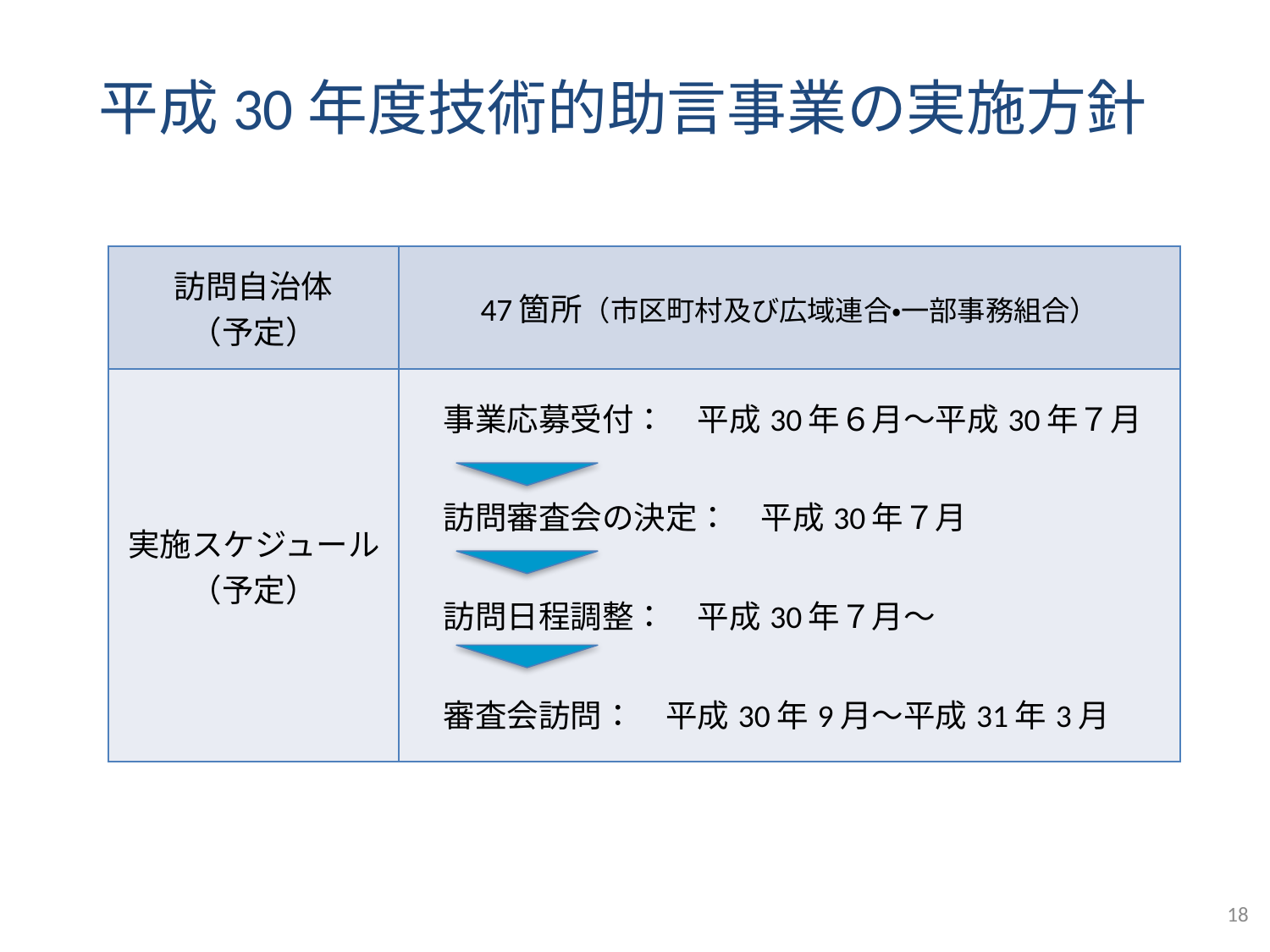

平成30年度技術的助言事業の実施方針
| 訪問自治体 （予定） | 47箇所（市区町村及び広域連合・一部事務組合） |
| --- | --- |
| 実施スケジュール （予定） | 事業応募受付：　平成30年６月～平成30年７月 　訪問審査会の決定：　平成30年７月 　訪問日程調整：　平成30年７月～ 　審査会訪問：　平成30年9月～平成31年3月 |

18